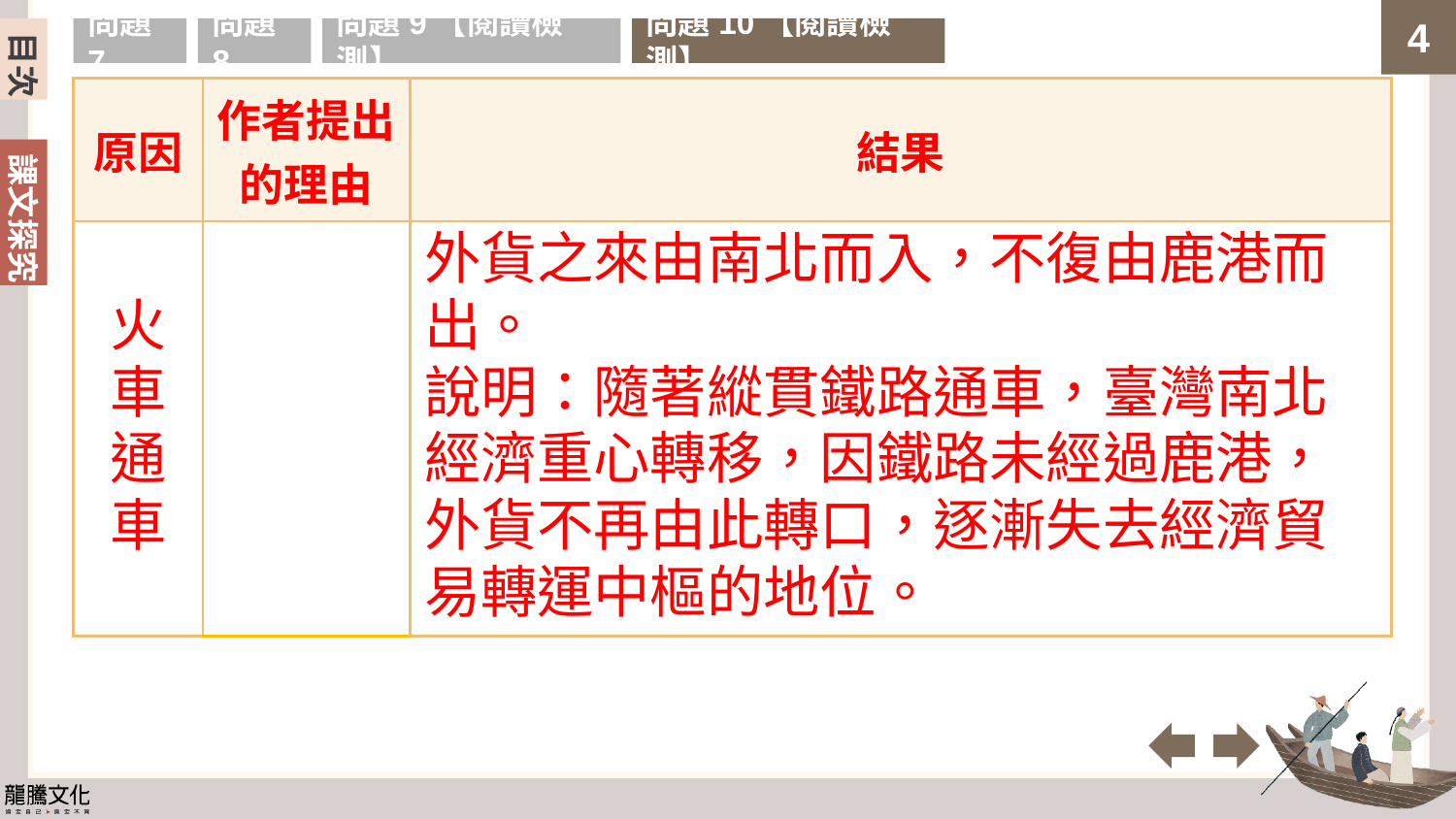

目次
問題7
問題8
問題9【閱讀檢測】
問題10【閱讀檢測】
| 原因 | 作者提出的理由 | 結果 |
| --- | --- | --- |
| 火車 通車 |  | 外貨之來由南北而入，不復由鹿港而出。 說明：隨著縱貫鐵路通車，臺灣南北經濟重心轉移，因鐵路未經過鹿港，外貨不再由此轉口，逐漸失去經濟貿易轉運中樞的地位。 |